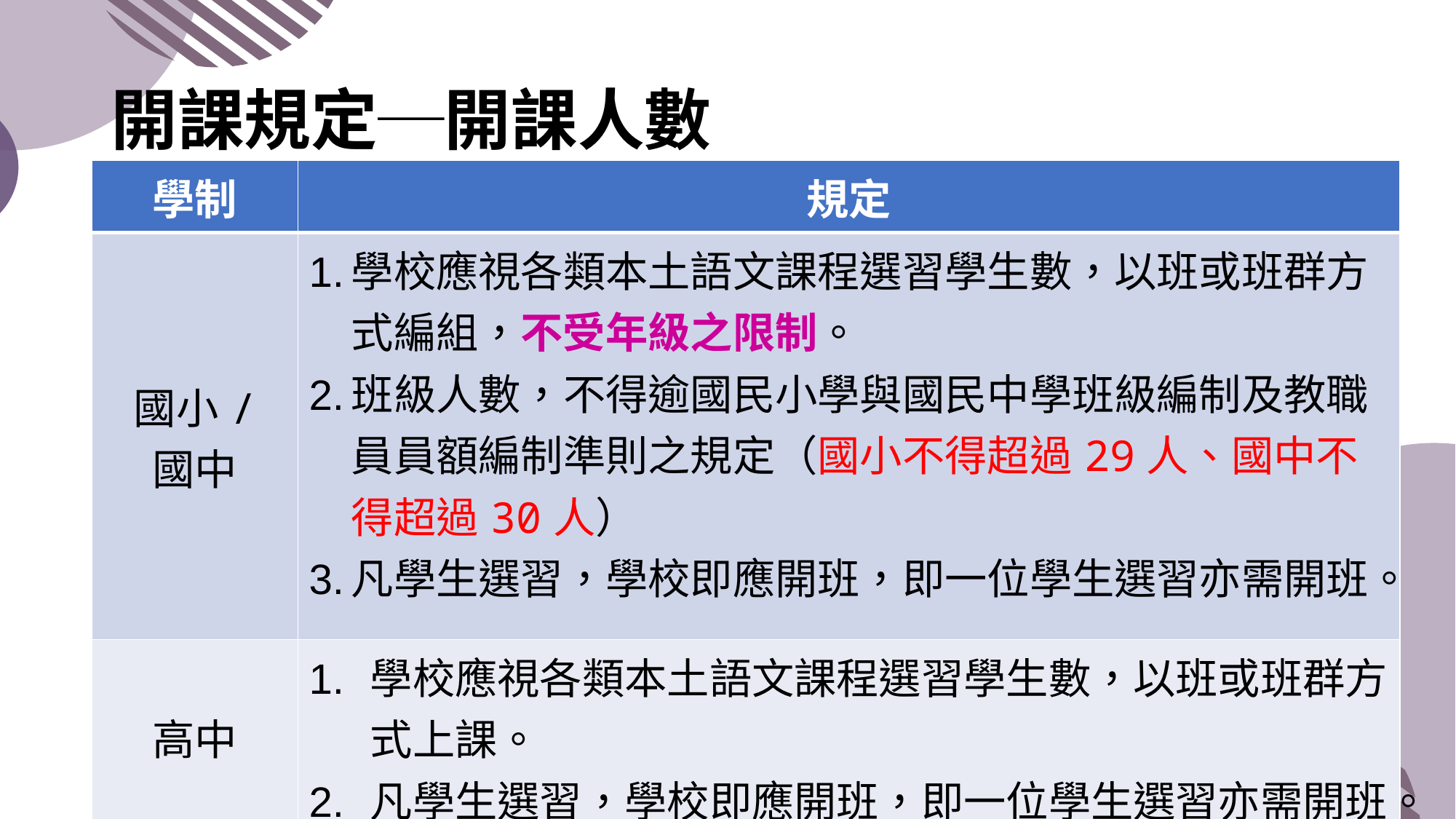

# 開課規定─開課人數
| 學制 | 規定 |
| --- | --- |
| 國小/ 國中 | 學校應視各類本土語文課程選習學生數，以班或班群方式編組，不受年級之限制。 班級人數，不得逾國民小學與國民中學班級編制及教職員員額編制準則之規定（國小不得超過29人、國中不得超過30人） 凡學生選習，學校即應開班，即一位學生選習亦需開班。 |
| 高中 | 學校應視各類本土語文課程選習學生數，以班或班群方式上課。 凡學生選習，學校即應開班，即一位學生選習亦需開班。 |